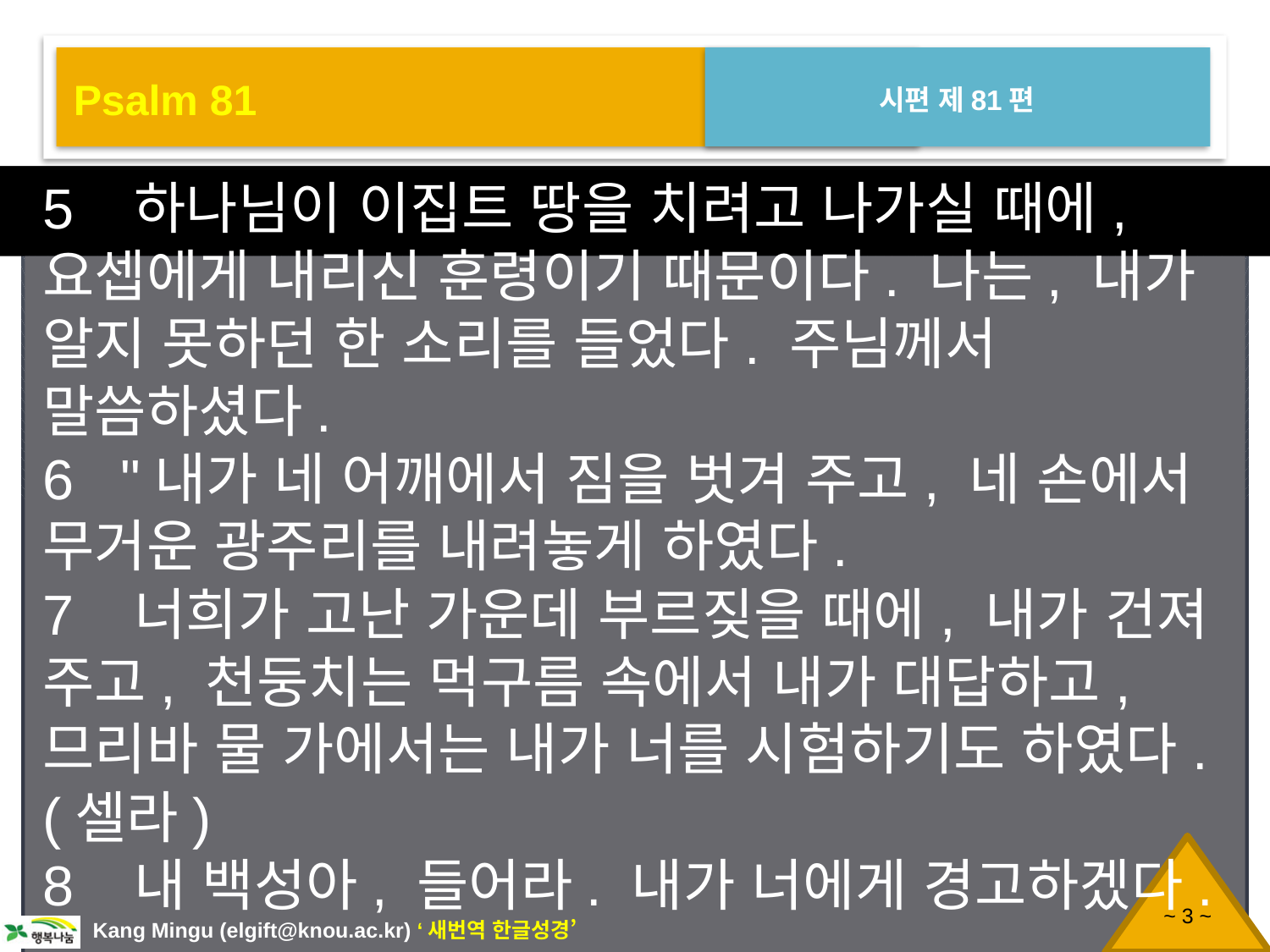

Psalm 81
시편 제81편
5   하나님이 이집트 땅을 치려고 나가실 때에, 요셉에게 내리신 훈령이기 때문이다. 나는, 내가 알지 못하던 한 소리를 들었다. 주님께서 말씀하셨다.
6   "내가 네 어깨에서 짐을 벗겨 주고, 네 손에서 무거운 광주리를 내려놓게 하였다.
7   너희가 고난 가운데 부르짖을 때에, 내가 건져 주고, 천둥치는 먹구름 속에서 내가 대답하고, 므리바 물 가에서는 내가 너를 시험하기도 하였다. (셀라)
8   내 백성아, 들어라. 내가 너에게 경고하겠다.